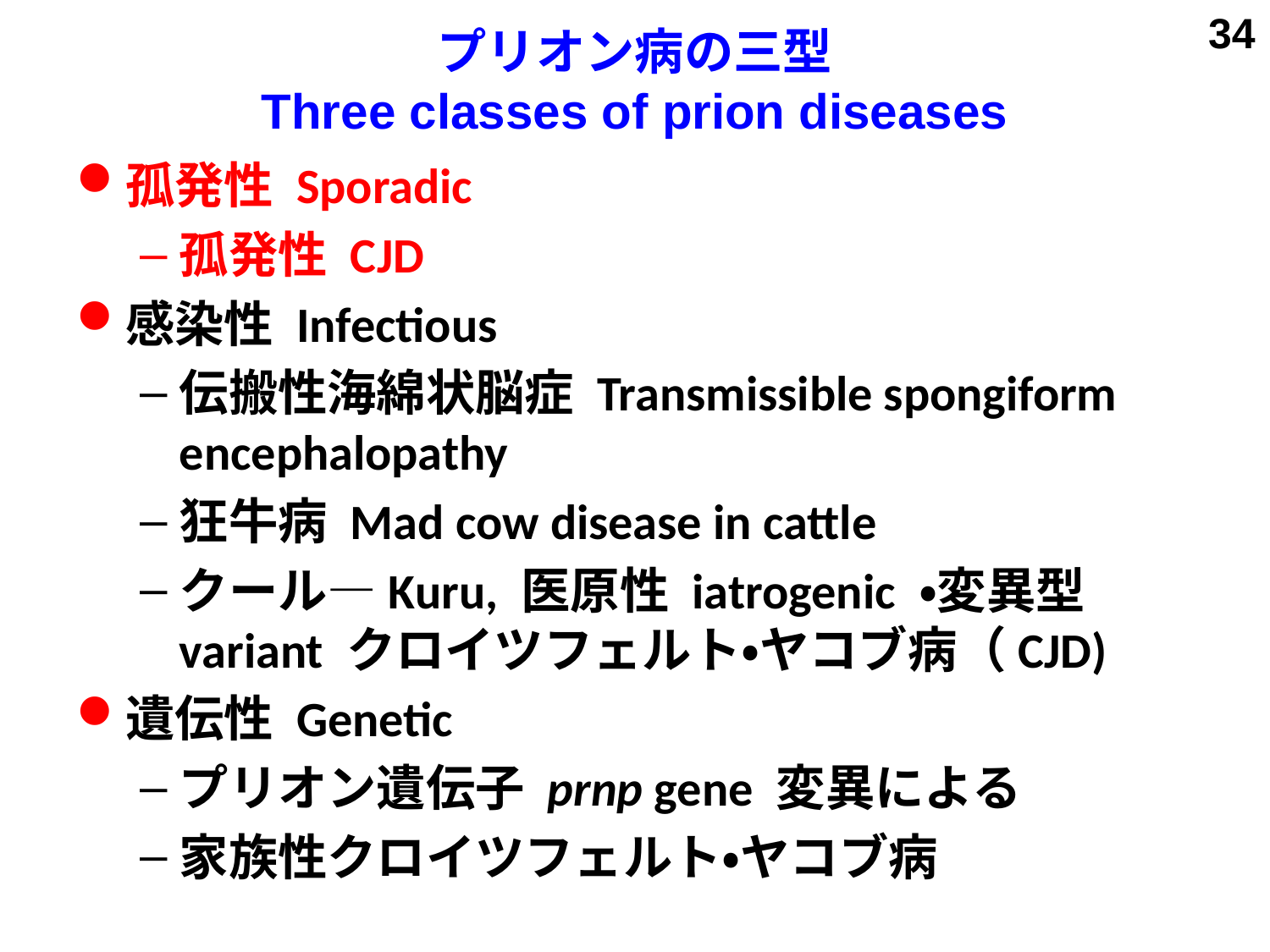

# プリオン病の三型 Three classes of prion diseases
34
孤発性 Sporadic
孤発性 CJD
感染性 Infectious
伝搬性海綿状脳症 Transmissible spongiform encephalopathy
狂牛病 Mad cow disease in cattle
クール―Kuru, 医原性 iatrogenic ・変異型 variant クロイツフェルト・ヤコブ病（CJD)
遺伝性 Genetic
プリオン遺伝子 prnp gene 変異による
家族性クロイツフェルト・ヤコブ病